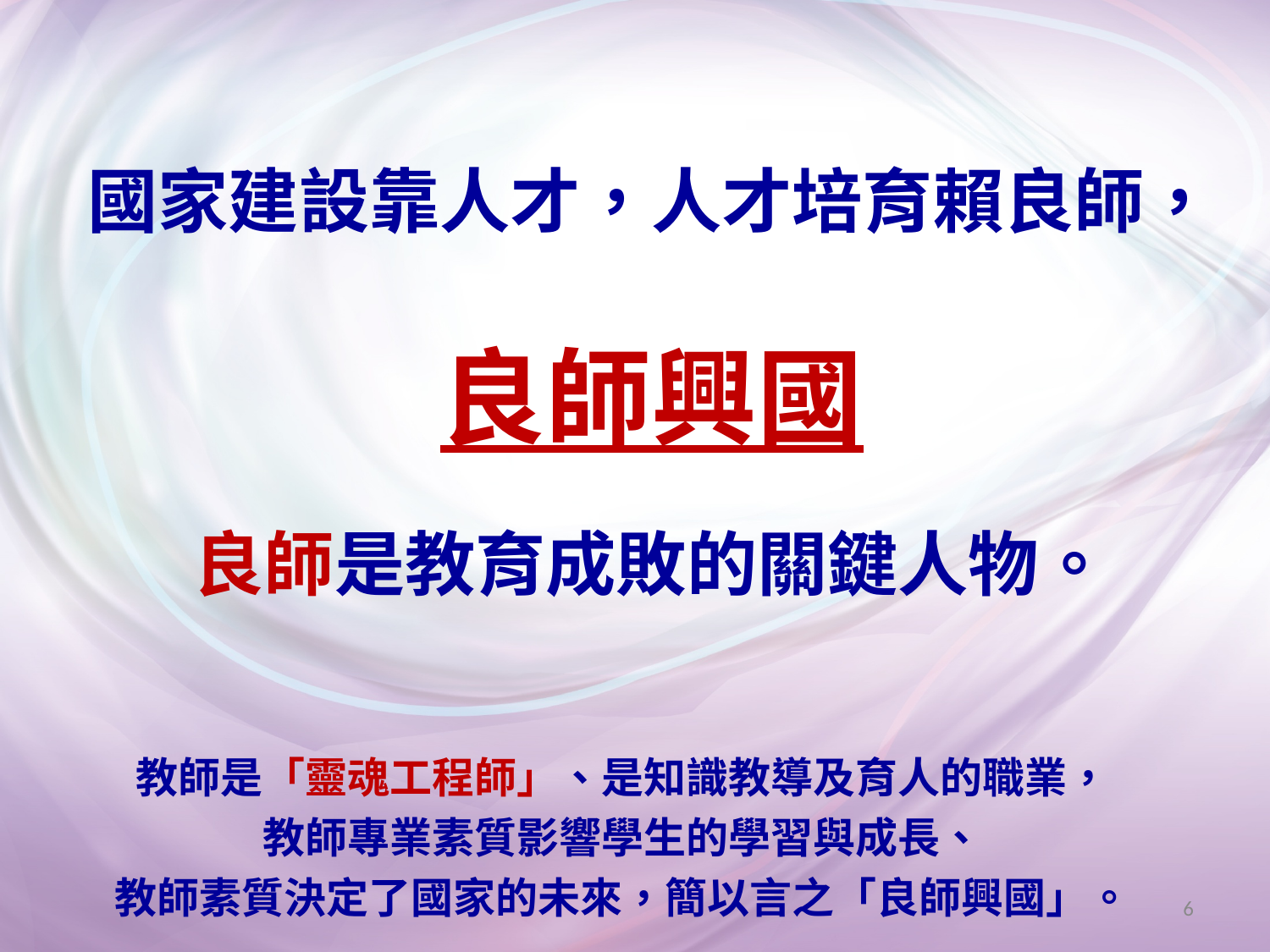

國家建設靠人才，人才培育賴良師，
良師興國
良師是教育成敗的關鍵人物。
教師是「靈魂工程師」、是知識教導及育人的職業，
教師專業素質影響學生的學習與成長、
教師素質決定了國家的未來，簡以言之「良師興國」。
6